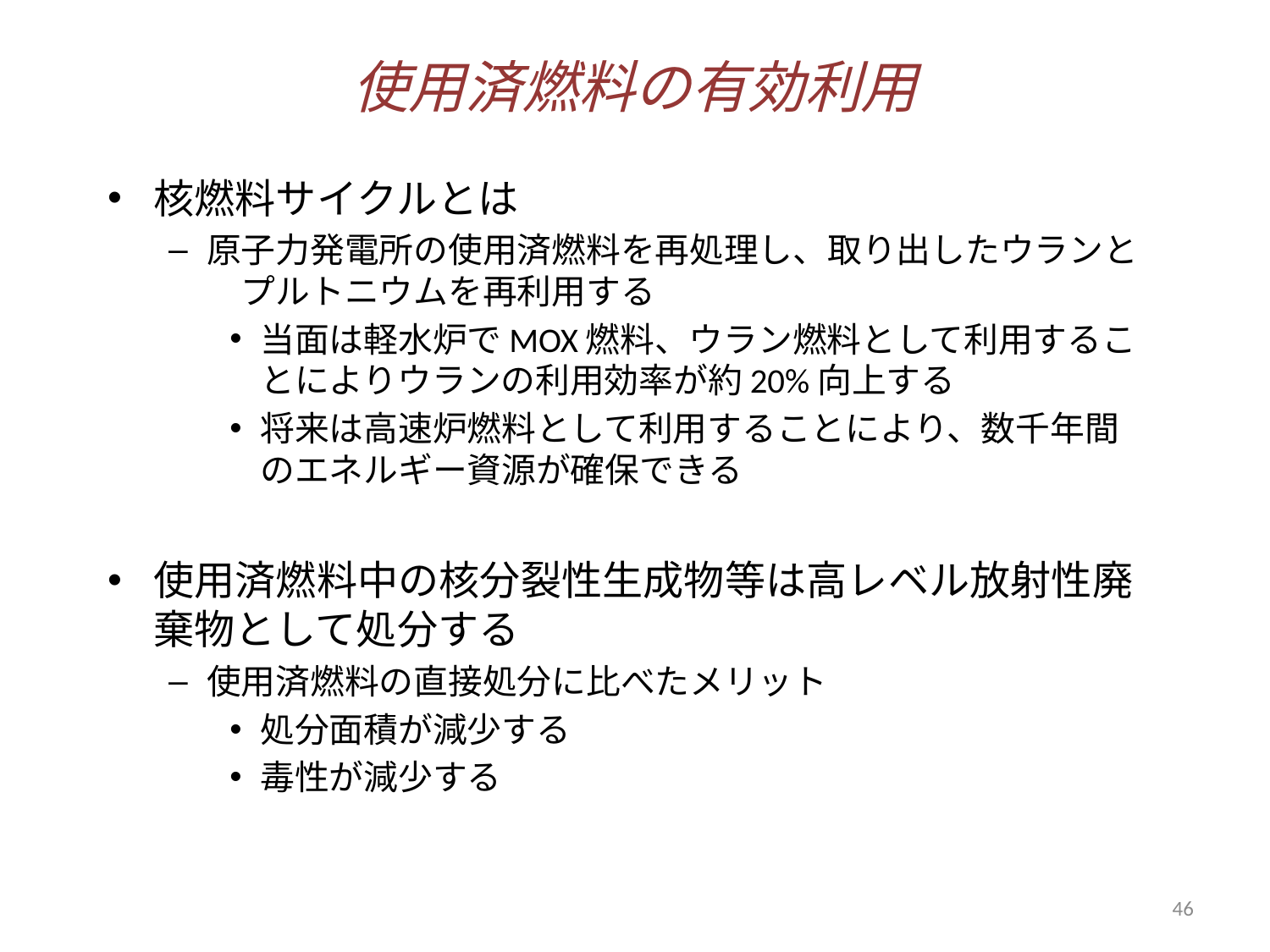

使用済燃料の有効利用
核燃料サイクルとは
原子力発電所の使用済燃料を再処理し、取り出したウランと　プルトニウムを再利用する
当面は軽水炉でMOX燃料、ウラン燃料として利用することによりウランの利用効率が約20%向上する
将来は高速炉燃料として利用することにより、数千年間のエネルギー資源が確保できる

使用済燃料中の核分裂性生成物等は高レベル放射性廃棄物として処分する
使用済燃料の直接処分に比べたメリット
処分面積が減少する
毒性が減少する

46